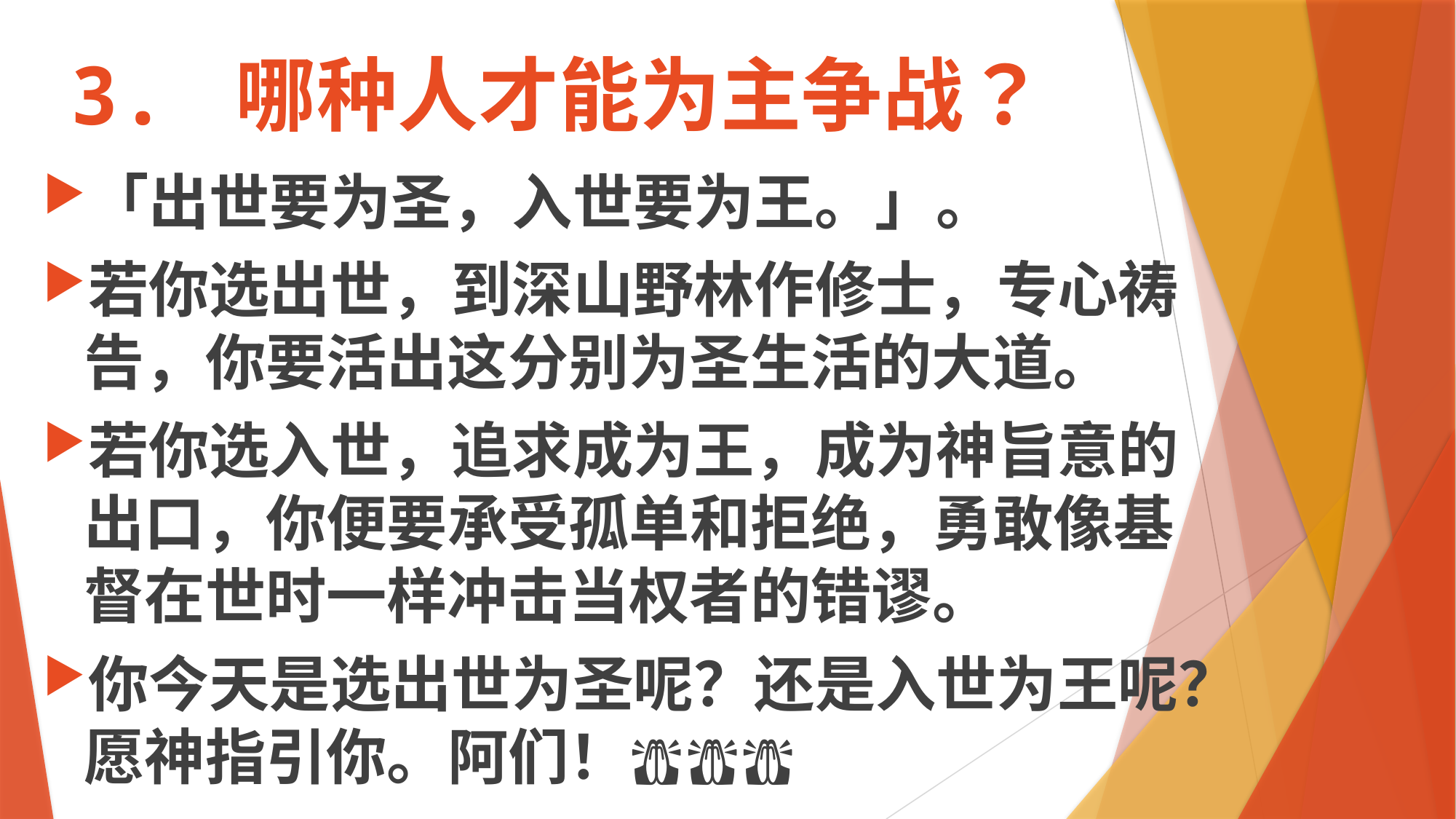

# 3. 哪种人才能为主争战？
「出世要为圣，入世要为王。」。
若你选出世，到深山野林作修士，专心祷告，你要活出这分别为圣生活的大道。
若你选入世，追求成为王，成为神旨意的出口，你便要承受孤单和拒绝，勇敢像基督在世时一样冲击当权者的错谬。
你今天是选出世为圣呢？还是入世为王呢？愿神指引你。阿们！🙏🙏🙏